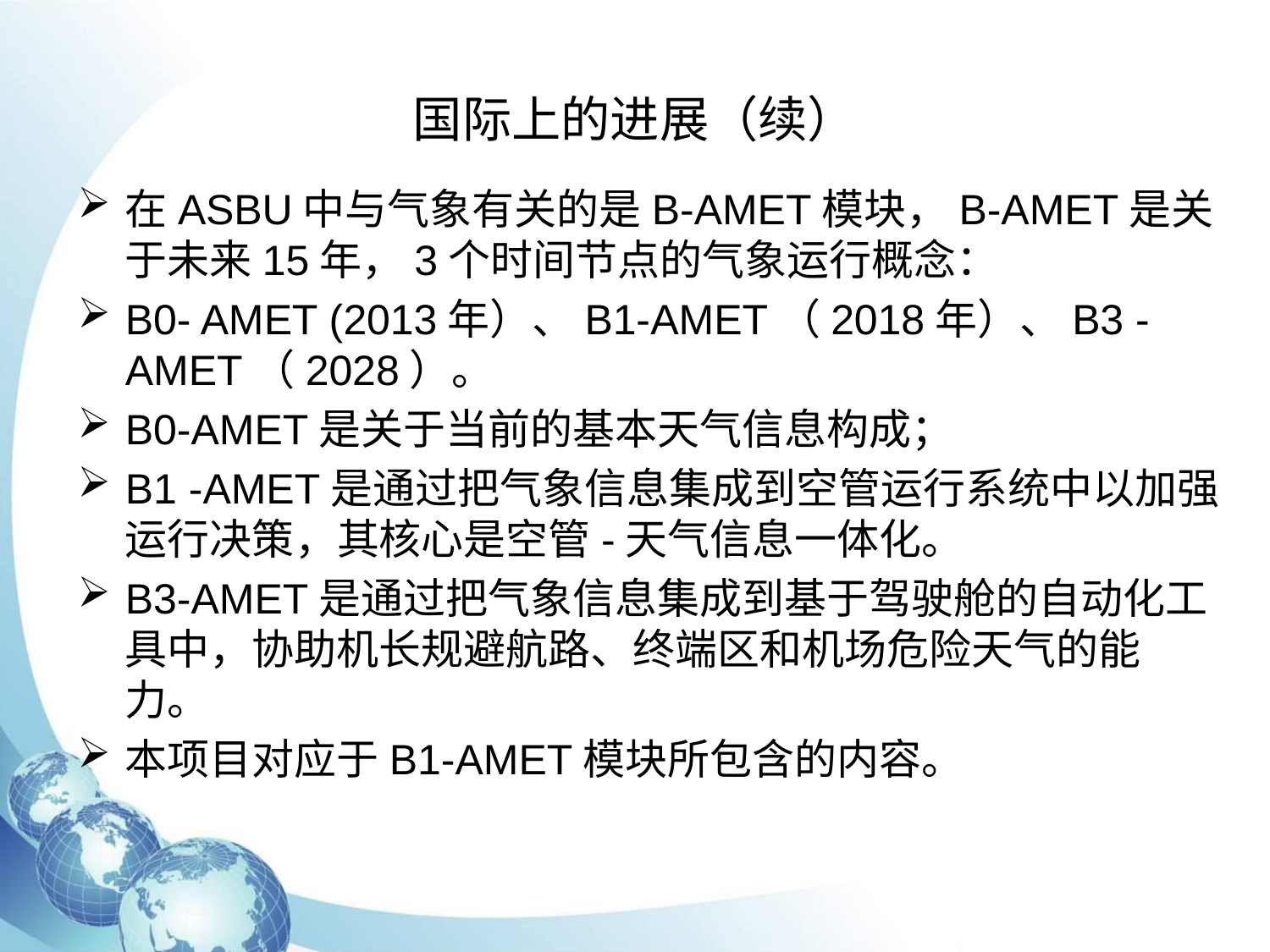

# 国际上的进展（续）
在ASBU中与气象有关的是B-AMET模块，B-AMET是关于未来15年，3个时间节点的气象运行概念：
B0- AMET (2013年）、B1-AMET（2018年）、B3 -AMET（2028）。
B0-AMET是关于当前的基本天气信息构成；
B1 -AMET是通过把气象信息集成到空管运行系统中以加强运行决策，其核心是空管-天气信息一体化。
B3-AMET是通过把气象信息集成到基于驾驶舱的自动化工具中，协助机长规避航路、终端区和机场危险天气的能力。
本项目对应于B1-AMET模块所包含的内容。